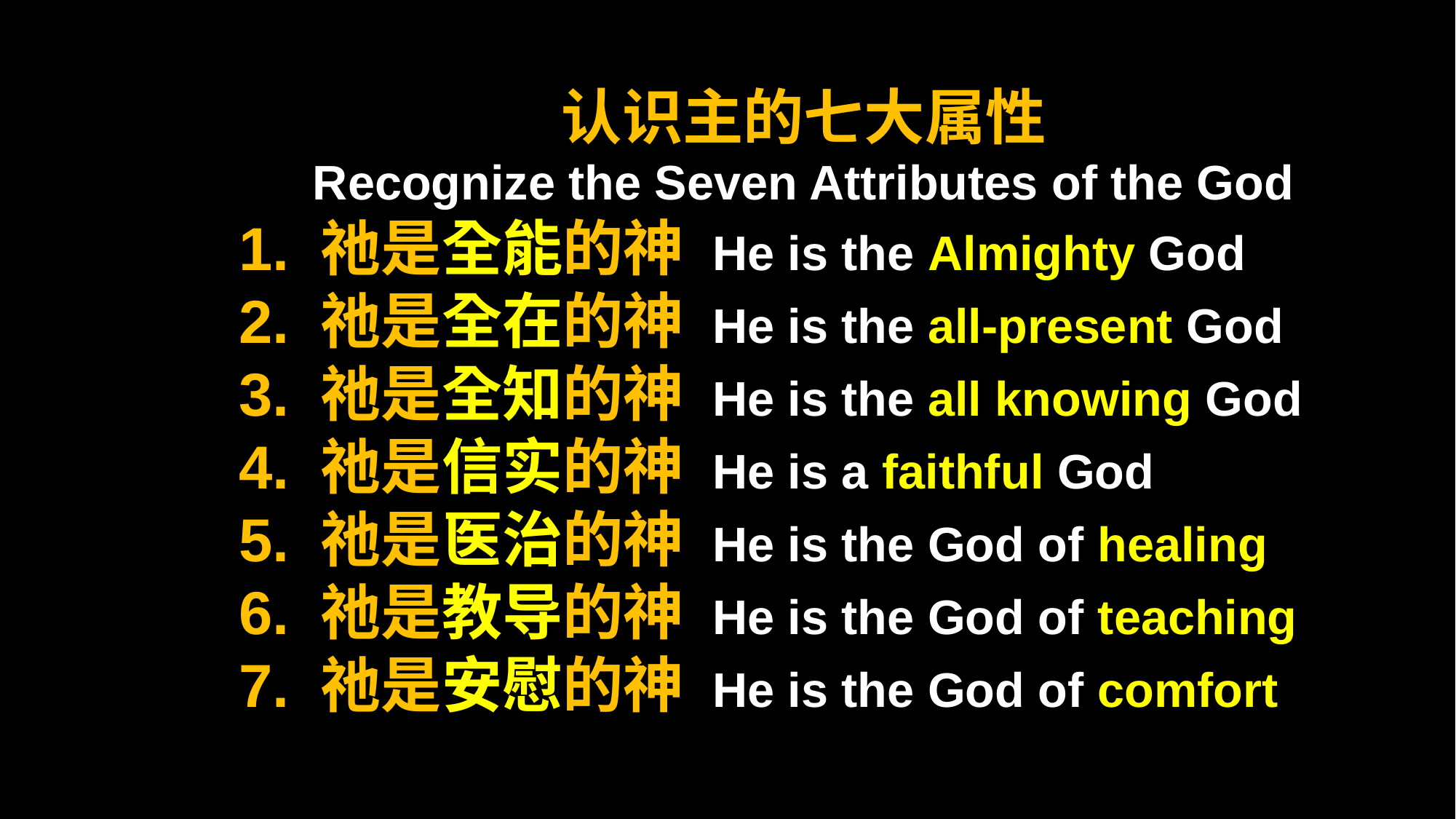

认识主的七大属性
Recognize the Seven Attributes of the God
1. 祂是全能的神 He is the Almighty God
2. 祂是全在的神 He is the all-present God
3. 祂是全知的神 He is the all knowing God
4. 祂是信实的神 He is a faithful God
5. 祂是医治的神 He is the God of healing
6. 祂是教导的神 He is the God of teaching
7. 祂是安慰的神 He is the God of comfort